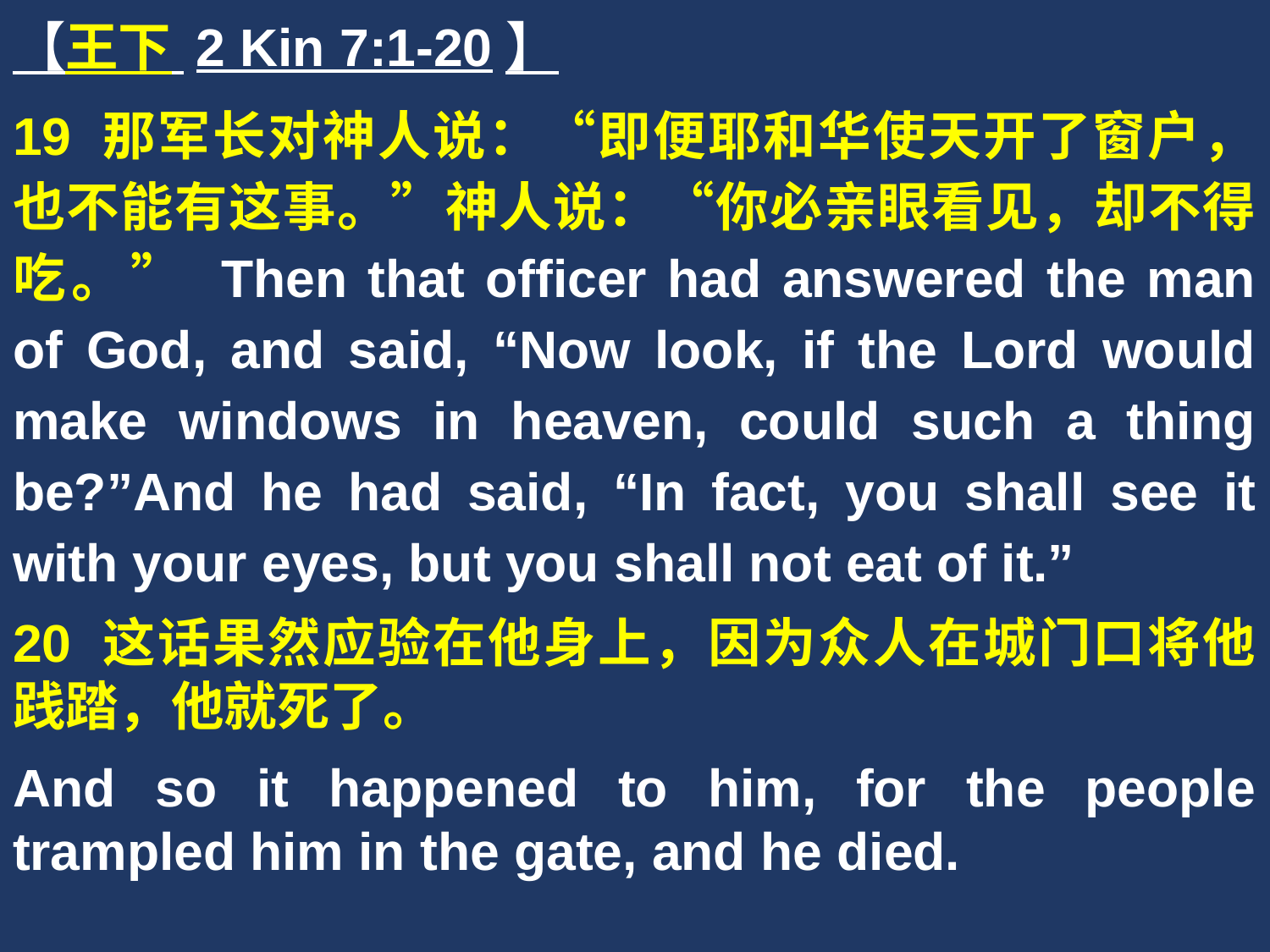

【王下 2 Kin 7:1-20】
19 那军长对神人说：“即便耶和华使天开了窗户，也不能有这事。”神人说：“你必亲眼看见，却不得吃。” Then that officer had answered the man of God, and said, “Now look, if the Lord would make windows in heaven, could such a thing be?”And he had said, “In fact, you shall see it with your eyes, but you shall not eat of it.”
20 这话果然应验在他身上，因为众人在城门口将他践踏，他就死了。
And so it happened to him, for the people trampled him in the gate, and he died.